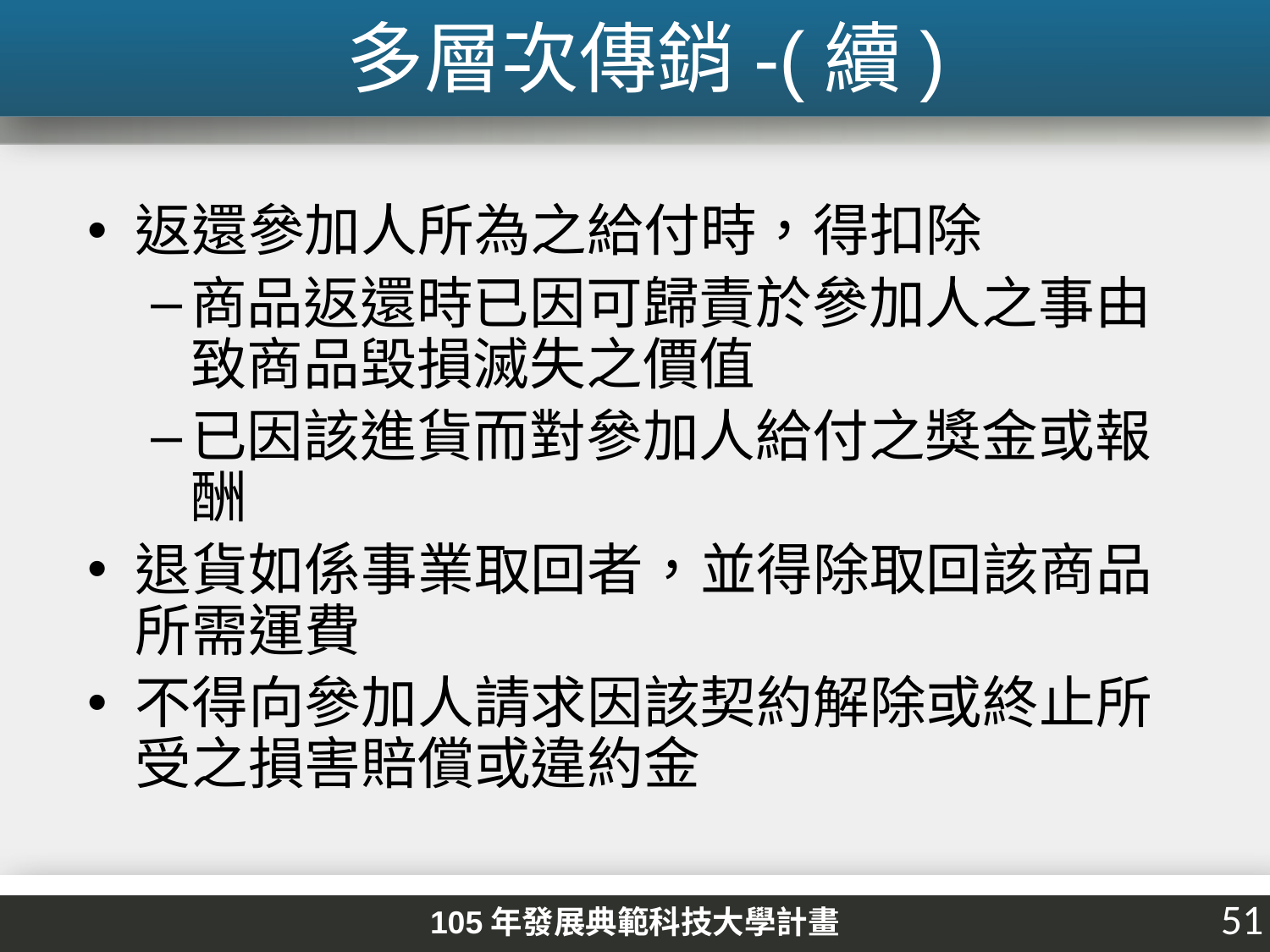

# 多層次傳銷-(續)
返還參加人所為之給付時，得扣除
商品返還時已因可歸責於參加人之事由致商品毀損滅失之價值
已因該進貨而對參加人給付之獎金或報酬
退貨如係事業取回者，並得除取回該商品所需運費
不得向參加人請求因該契約解除或終止所受之損害賠償或違約金